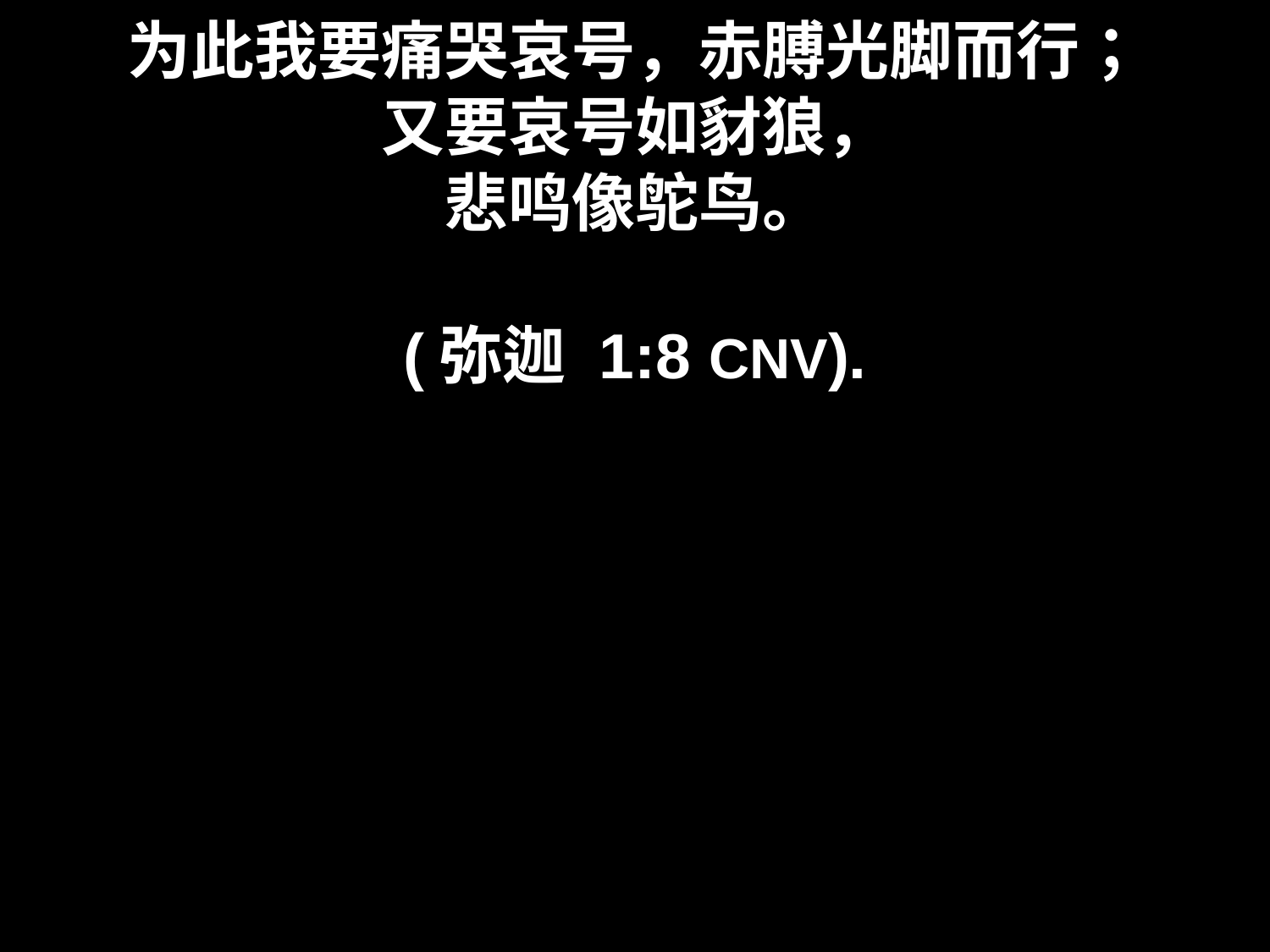

# 为此我要痛哭哀号，赤膊光脚而行； 又要哀号如豺狼， 悲鸣像鸵鸟。 (弥迦 1:8 CNV).